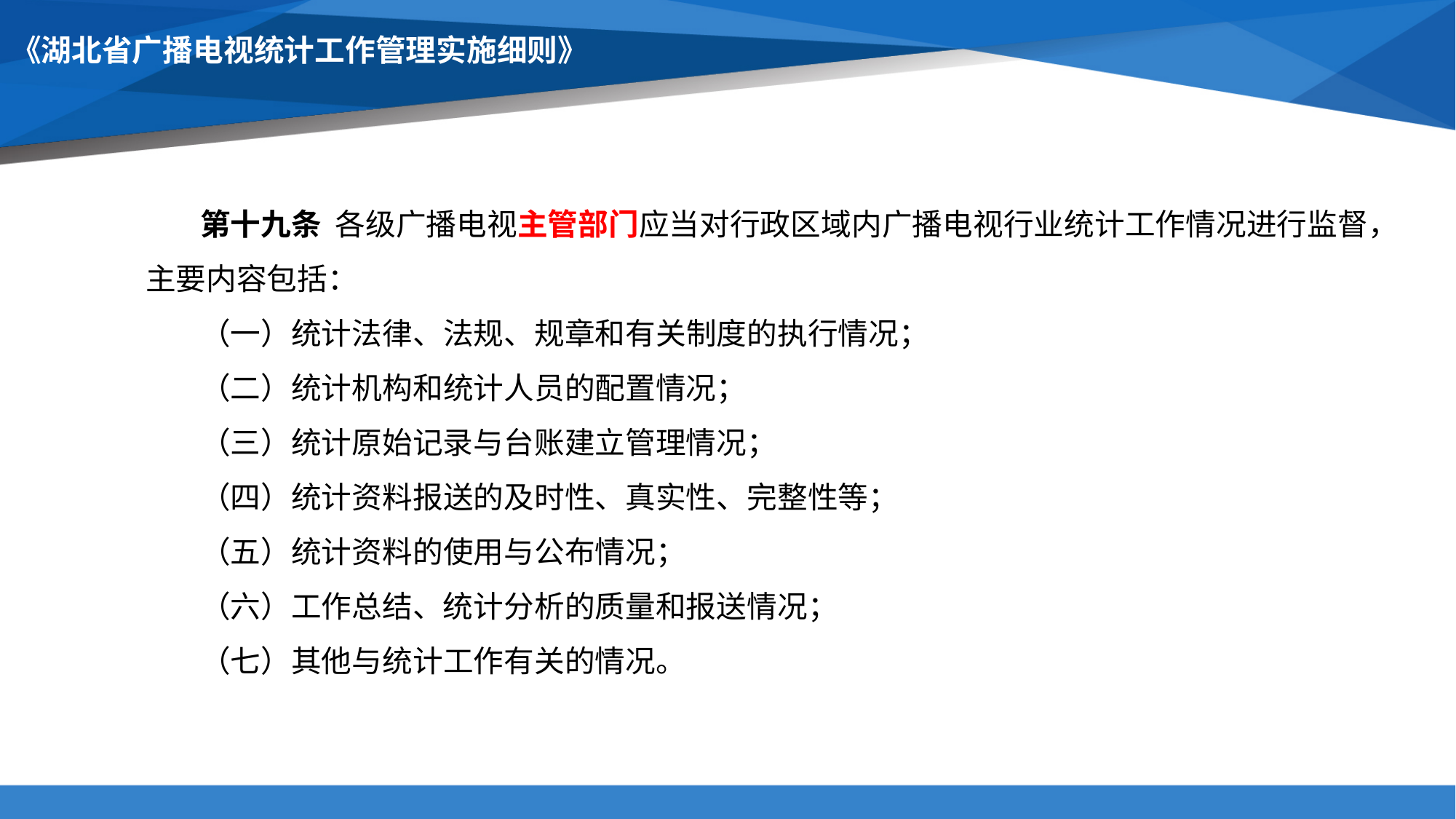

# 《湖北省广播电视统计工作管理实施细则》
第十九条  各级广播电视主管部门应当对行政区域内广播电视行业统计工作情况进行监督，主要内容包括：
（一）统计法律、法规、规章和有关制度的执行情况；
（二）统计机构和统计人员的配置情况；
（三）统计原始记录与台账建立管理情况；
（四）统计资料报送的及时性、真实性、完整性等；
（五）统计资料的使用与公布情况；
（六）工作总结、统计分析的质量和报送情况；
（七）其他与统计工作有关的情况。